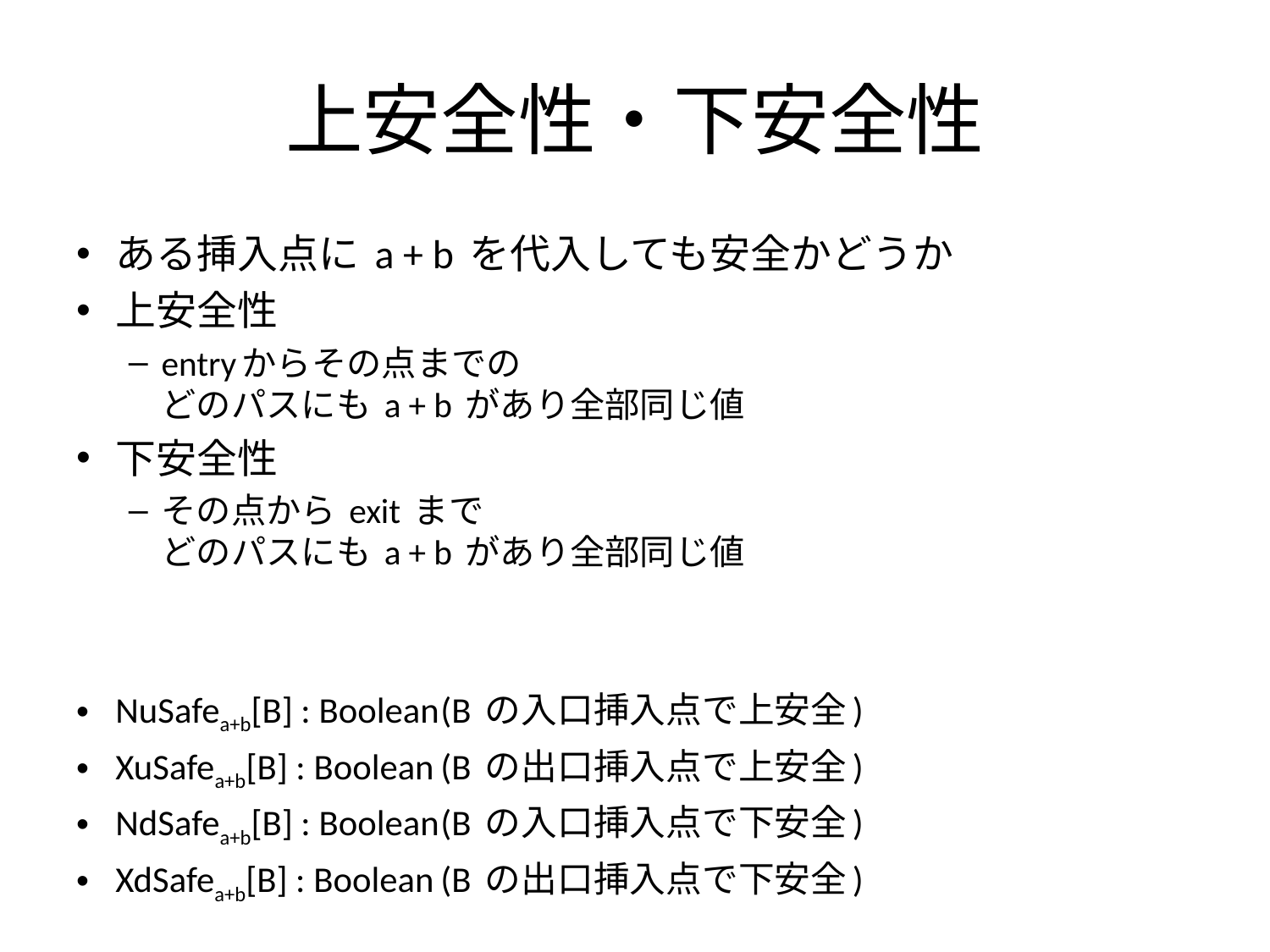

# 上安全性・下安全性
ある挿入点に a + b を代入しても安全かどうか
上安全性
entryからその点までの
どのパスにも a + b があり全部同じ値
下安全性
その点から exit まで
どのパスにも a + b があり全部同じ値

NuSafea+b[B] : Boolean	(B の入口挿入点で上安全)
XuSafea+b[B] : Boolean	(B の出口挿入点で上安全)
NdSafea+b[B] : Boolean	(B の入口挿入点で下安全)
XdSafea+b[B] : Boolean	(B の出口挿入点で下安全)